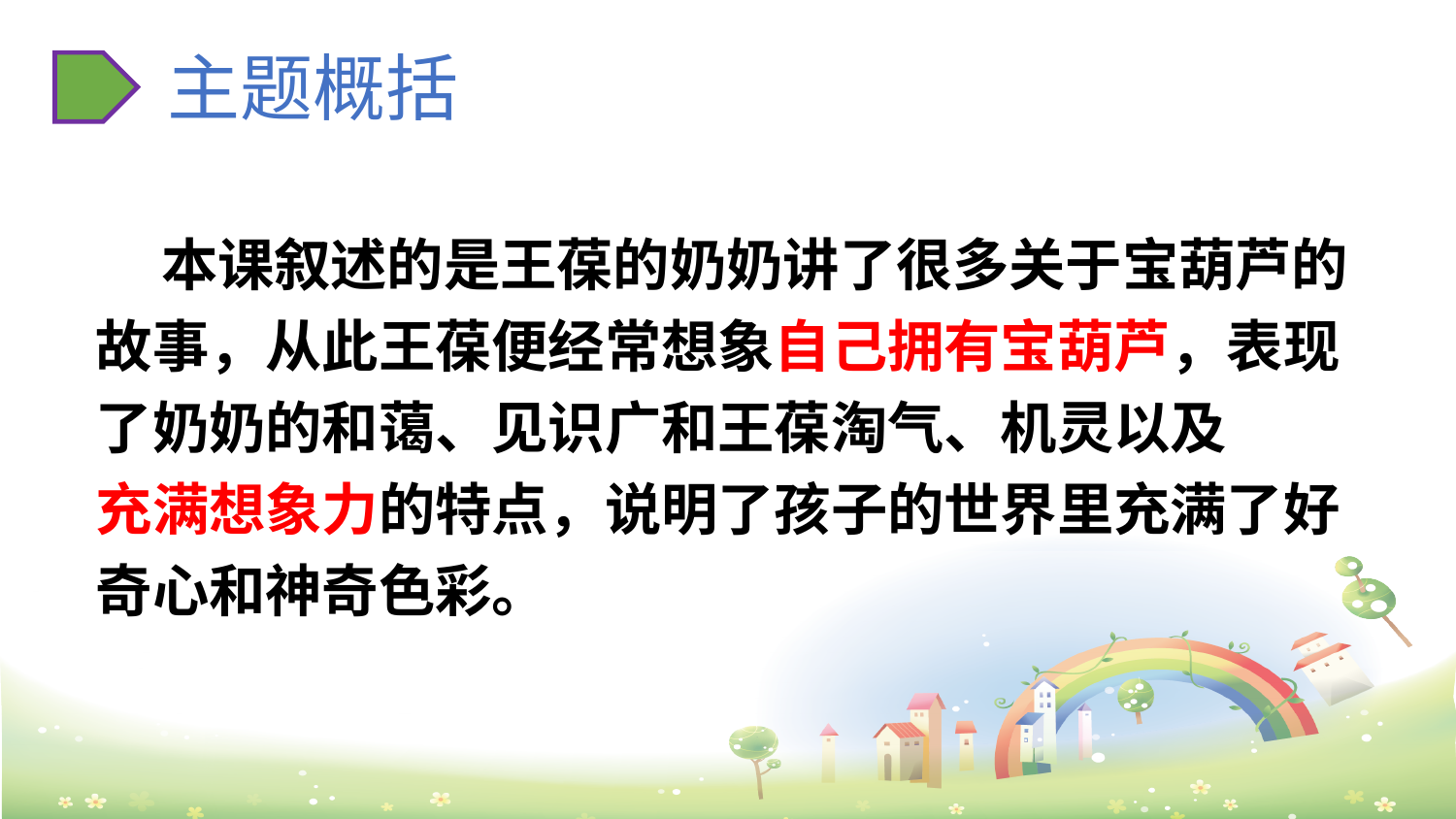

主题概括

    本课叙述的是王葆的奶奶讲了很多关于宝葫芦的故事，从此王葆便经常想象自己拥有宝葫芦，表现了奶奶的和蔼、见识广和王葆淘气、机灵以及
充满想象力的特点，说明了孩子的世界里充满了好奇心和神奇色彩。